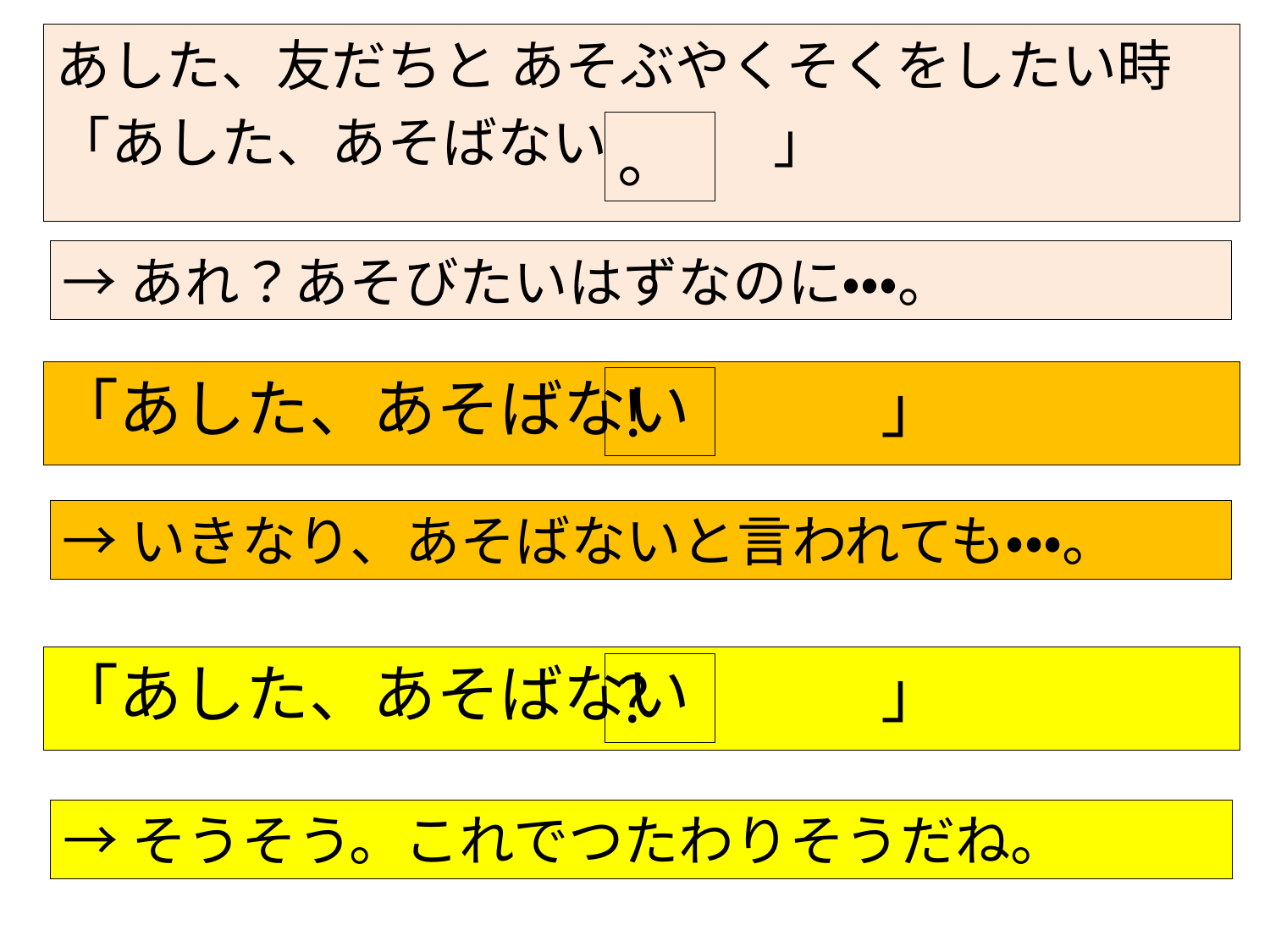

あした、友だちと あそぶやくそくをしたい時
「あした、あそばない　　　」
。
→あれ？あそびたいはずなのに・・・。
「あした、あそばない　　　」
！
→いきなり、あそばないと言われても・・・。
「あした、あそばない　　　」
？
→そうそう。これでつたわりそうだね。